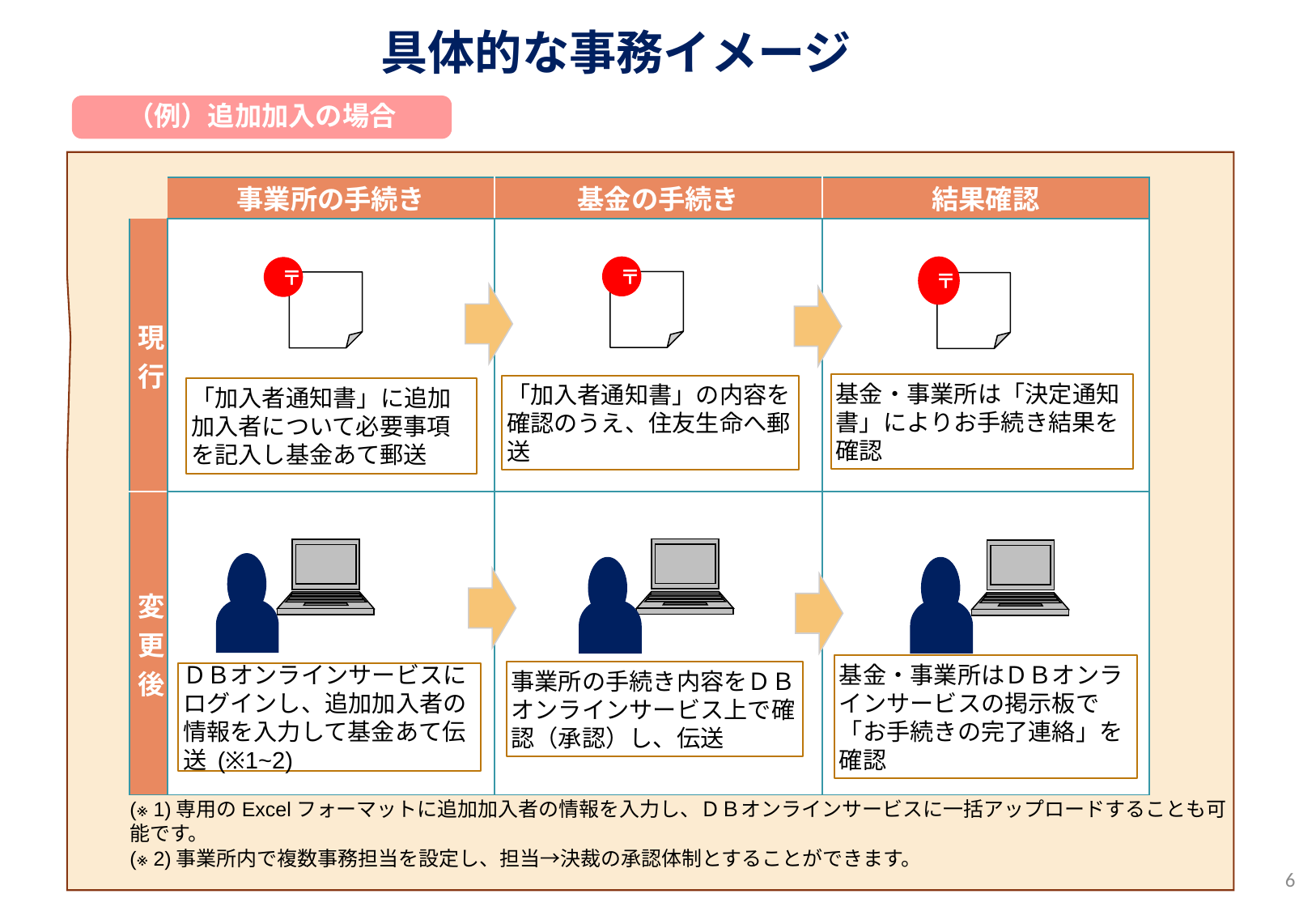

具体的な事務イメージ
（例）追加加入の場合

|  | 事業所の手続き | 基金の手続き | 結果確認 |
| --- | --- | --- | --- |
| 現行 |  |  |  |
| 変更後 |  |  |  |
〒
〒
〒

「加入者通知書」に追加加入者について必要事項を記入し基金あて郵送
基金・事業所は「決定通知書」によりお手続き結果を確認
「加入者通知書」の内容を確認のうえ、住友生命へ郵送

事業所の手続き内容をＤＢオンラインサービス上で確認（承認）し、伝送
ＤＢオンラインサービスにログインし、追加加入者の情報を入力して基金あて伝送 (※1~2)
基金・事業所はＤＢオンラインサービスの掲示板で「お手続きの完了連絡」を確認
(※1)専用のExcelフォーマットに追加加入者の情報を入力し、ＤＢオンラインサービスに一括アップロードすることも可能です。
(※2)事業所内で複数事務担当を設定し、担当→決裁の承認体制とすることができます。
6